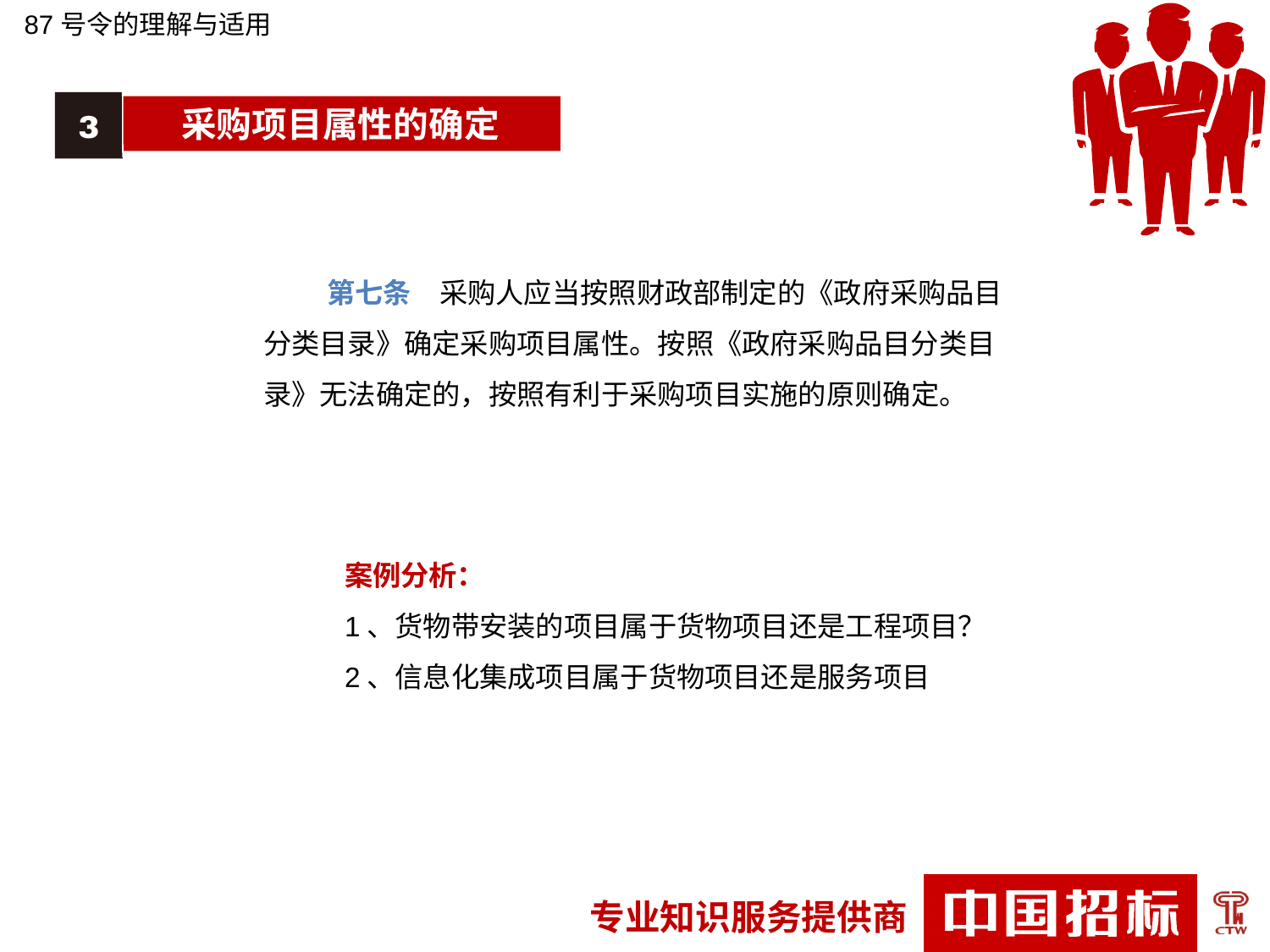

87号令的理解与适用

3
采购项目属性的确定
第七条　采购人应当按照财政部制定的《政府采购品目分类目录》确定采购项目属性。按照《政府采购品目分类目录》无法确定的，按照有利于采购项目实施的原则确定。
案例分析：
1、货物带安装的项目属于货物项目还是工程项目？
2、信息化集成项目属于货物项目还是服务项目